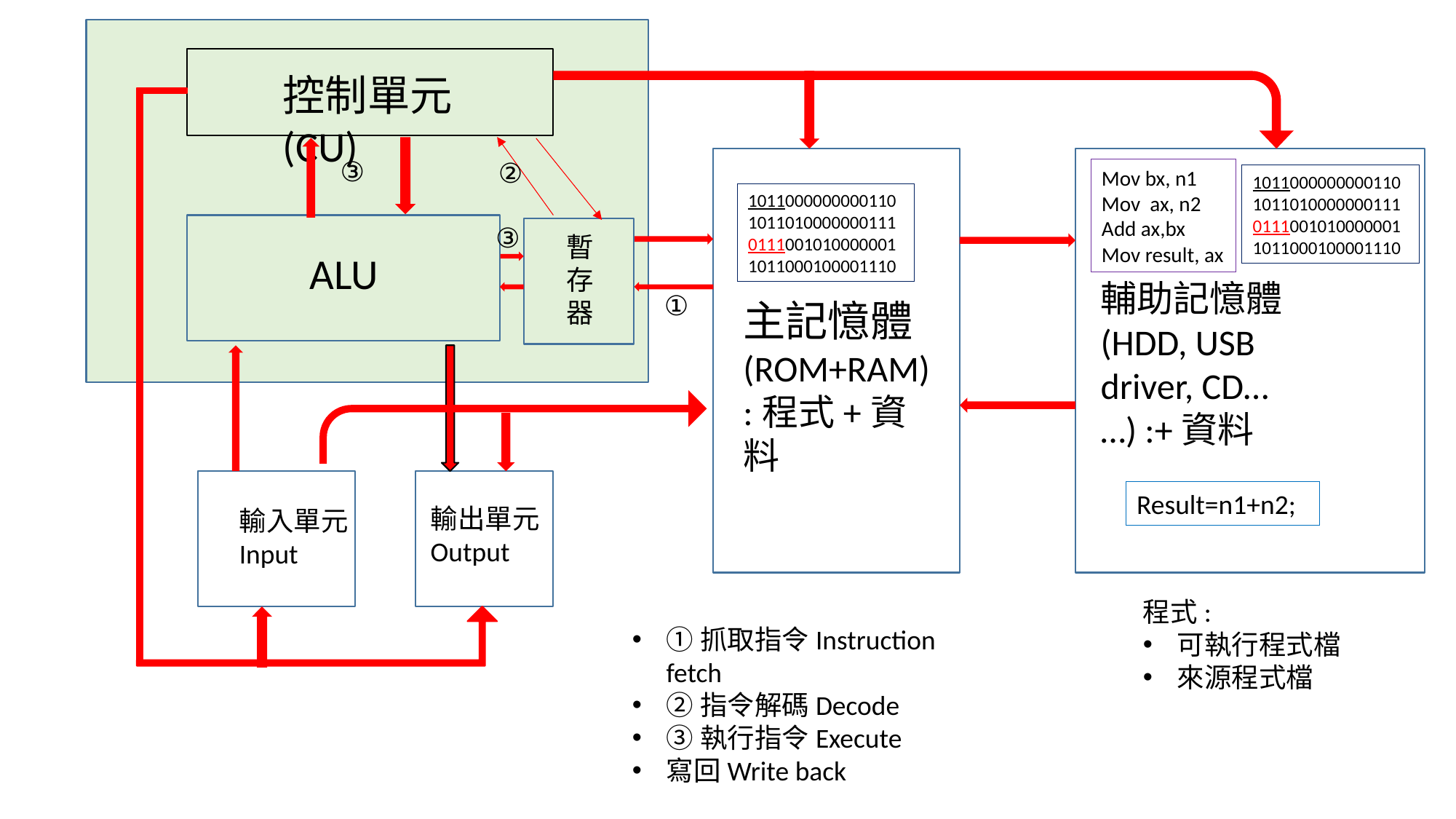

控制單元(CU)

③
②
Mov bx, n1
Mov  ax, n2
Add ax,bx
Mov result, ax
1011000000000110
1011010000000111
0111001010000001
1011000100001110

1011000000000110
1011010000000111
0111001010000001
1011000100001110

③

暫
存
器

ALU

輔助記憶體
(HDD, USB
driver, CD…
…) :+資料

①
主記憶體
(ROM+RAM):程式+資料

Result=n1+n2;
輸出單元
Output
輸入單元
Input
程式:
可執行程式檔
來源程式檔

①抓取指令Instruction fetch
②指令解碼Decode
③執行指令Execute
寫回Write back